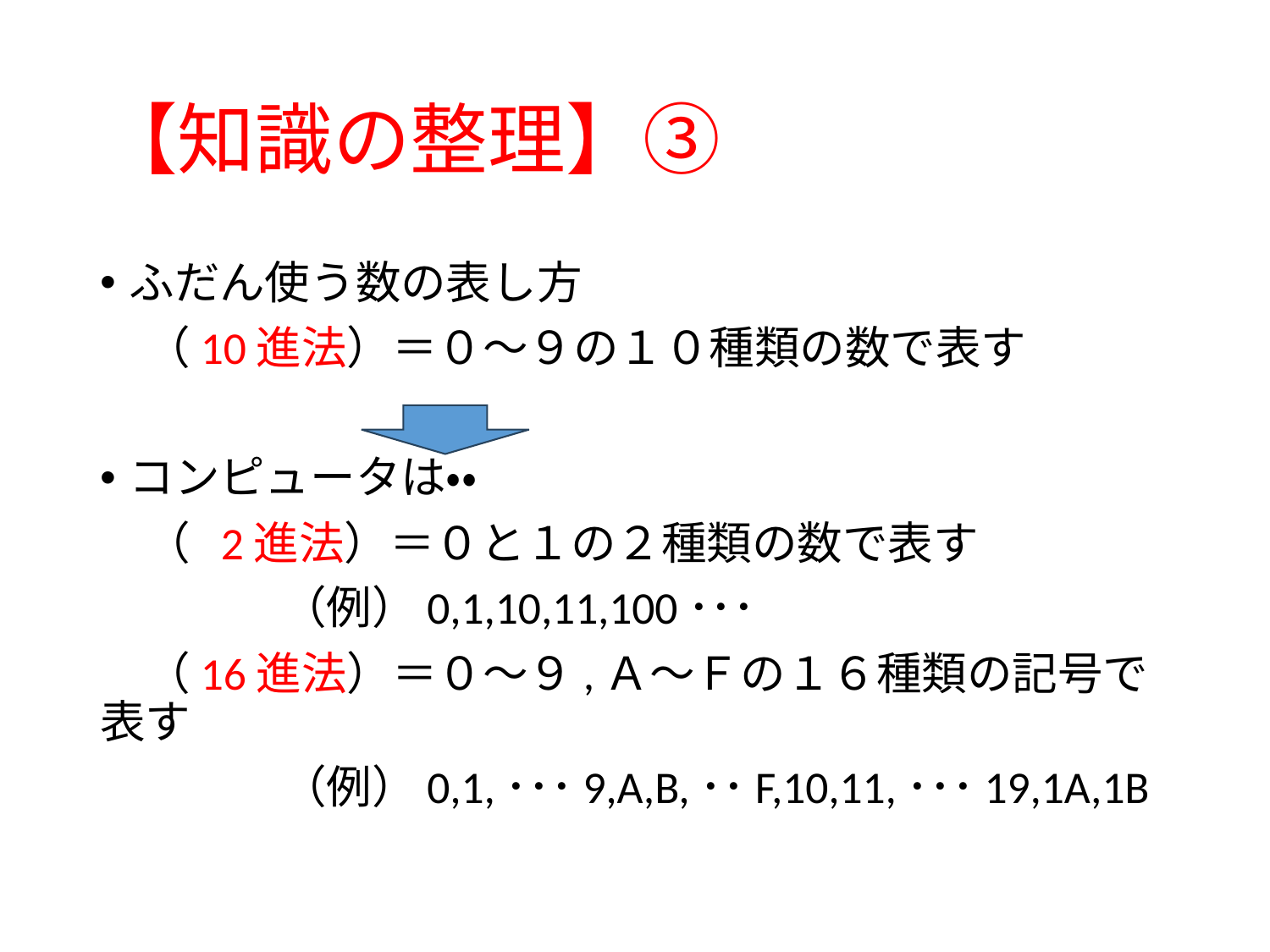

# 【知識の整理】③
ふだん使う数の表し方
　（10進法）＝０～９の１０種類の数で表す

コンピュータは・・
　（  2進法）＝０と１の２種類の数で表す
　　　　（例）0,1,10,11,100･･･
　（16進法）＝０～９,Ａ～Ｆの１６種類の記号で表す
　　　　（例）0,1,･･･9,A,B,･･F,10,11,･･･19,1A,1B